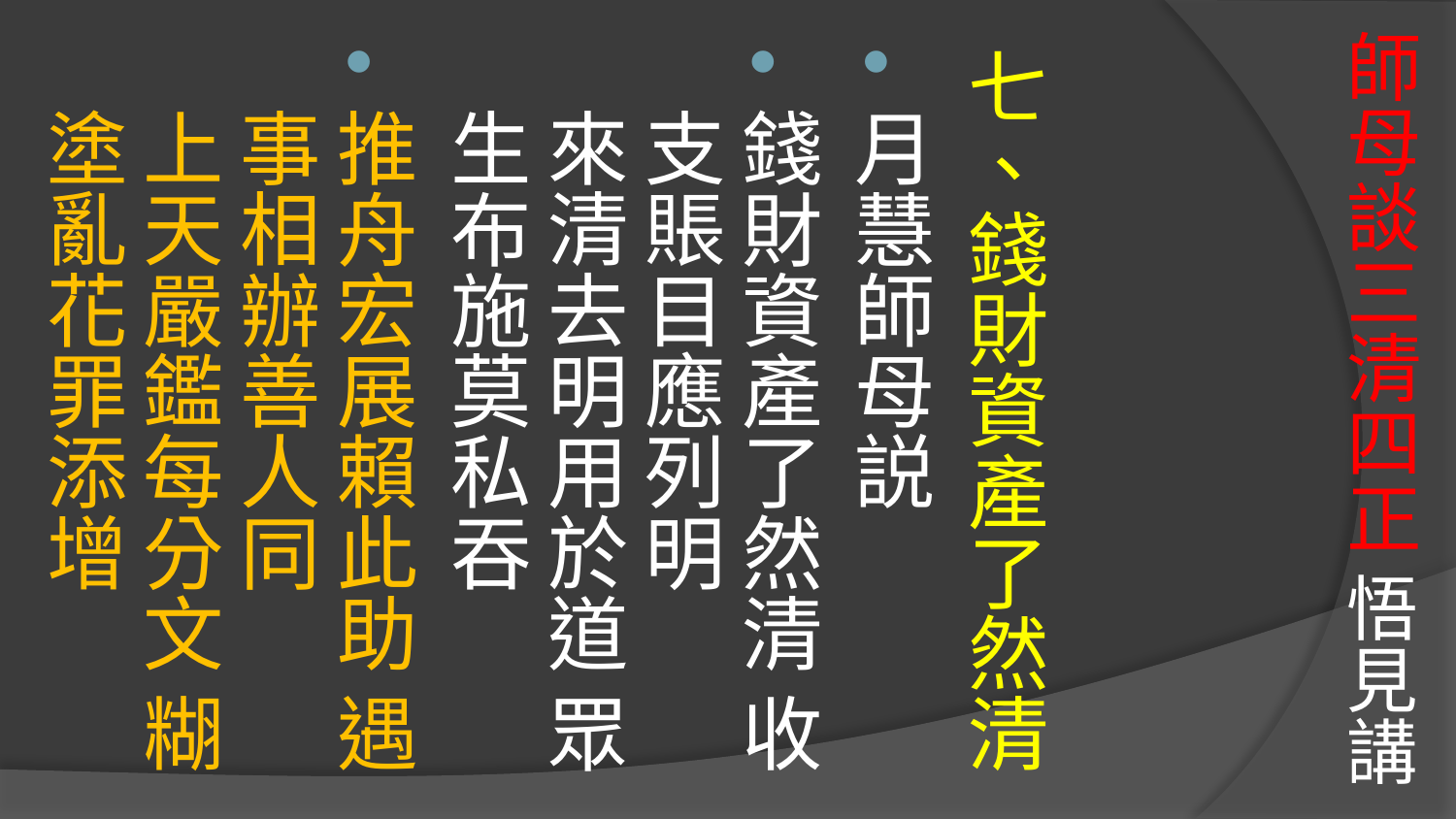

# 師母談三清四正 悟見講
七、錢財資產了然清
月慧師母説
錢財資產了然清 收支賬目應列明
來清去明用於道 眾生布施莫私吞
推舟宏展賴此助 遇事相辦善人同
上天嚴鑑每分文 糊塗亂花罪添增